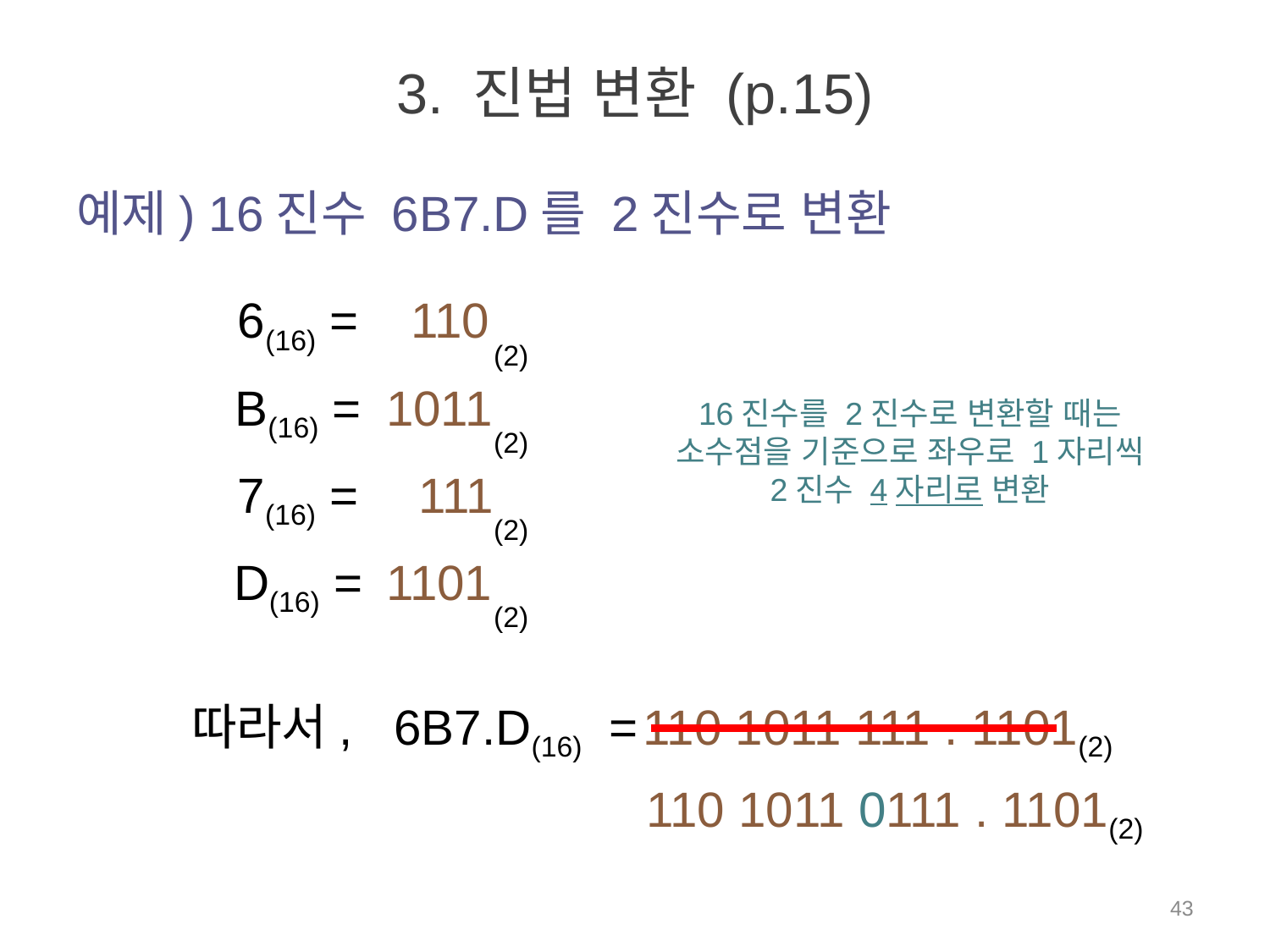

# 3. 진법 변환 (p.15)
예제) 16진수 6B7.D를 2진수로 변환
6(16) =
110
(2)
B(16) =
1011
(2)
16진수를 2진수로 변환할 때는
소수점을 기준으로 좌우로 1자리씩
2진수 4자리로 변환
7(16) =
111
(2)
D(16) =
1101
(2)
따라서,   6B7.D(16)  =
110 1011 111 . 1101(2)
110 1011 0111 . 1101(2)
43